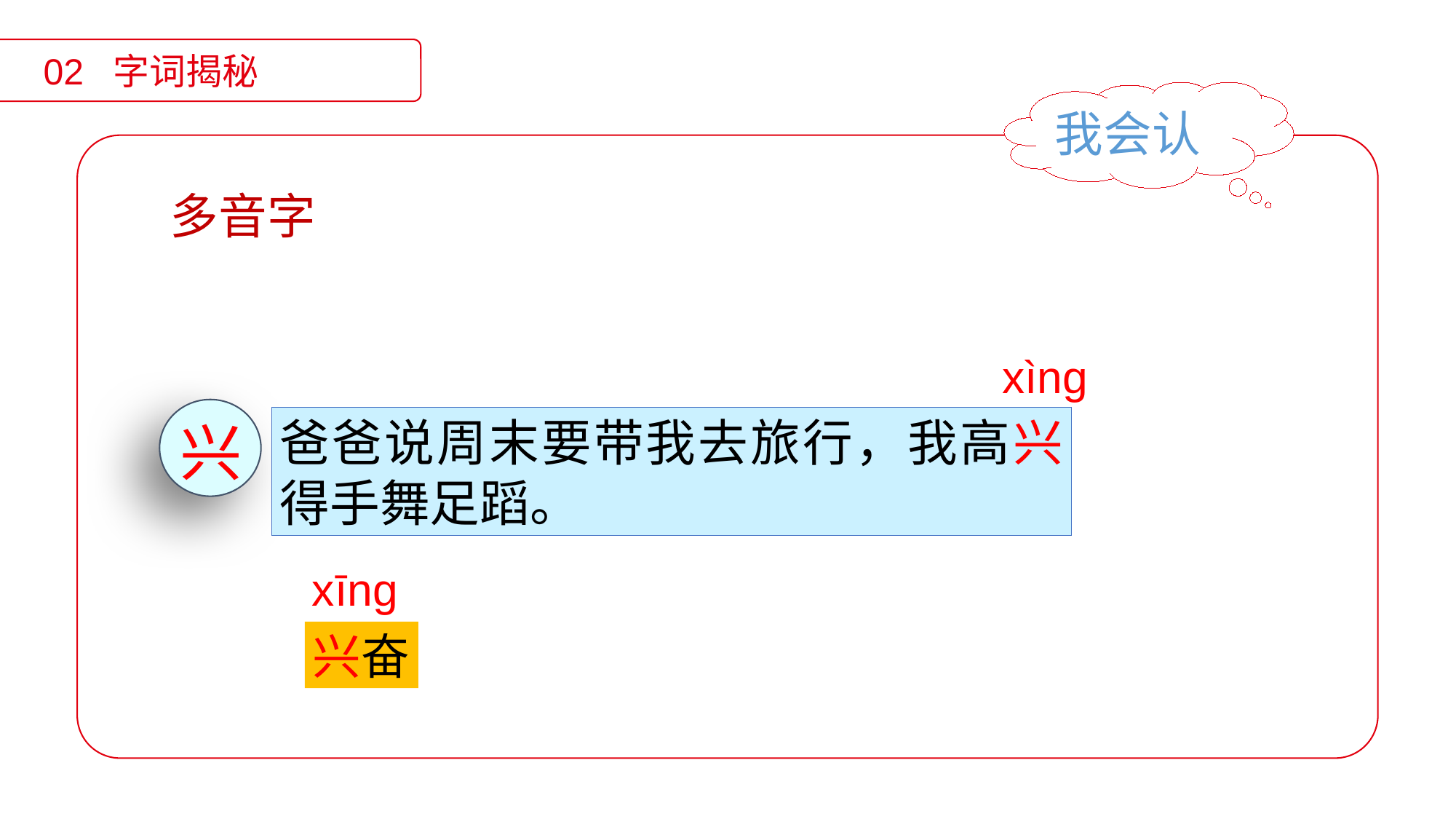

02  字词揭秘
我会认

多音字
 xìng

兴
爸爸说周末要带我去旅行，我高兴得手舞足蹈。
 xīng
兴奋